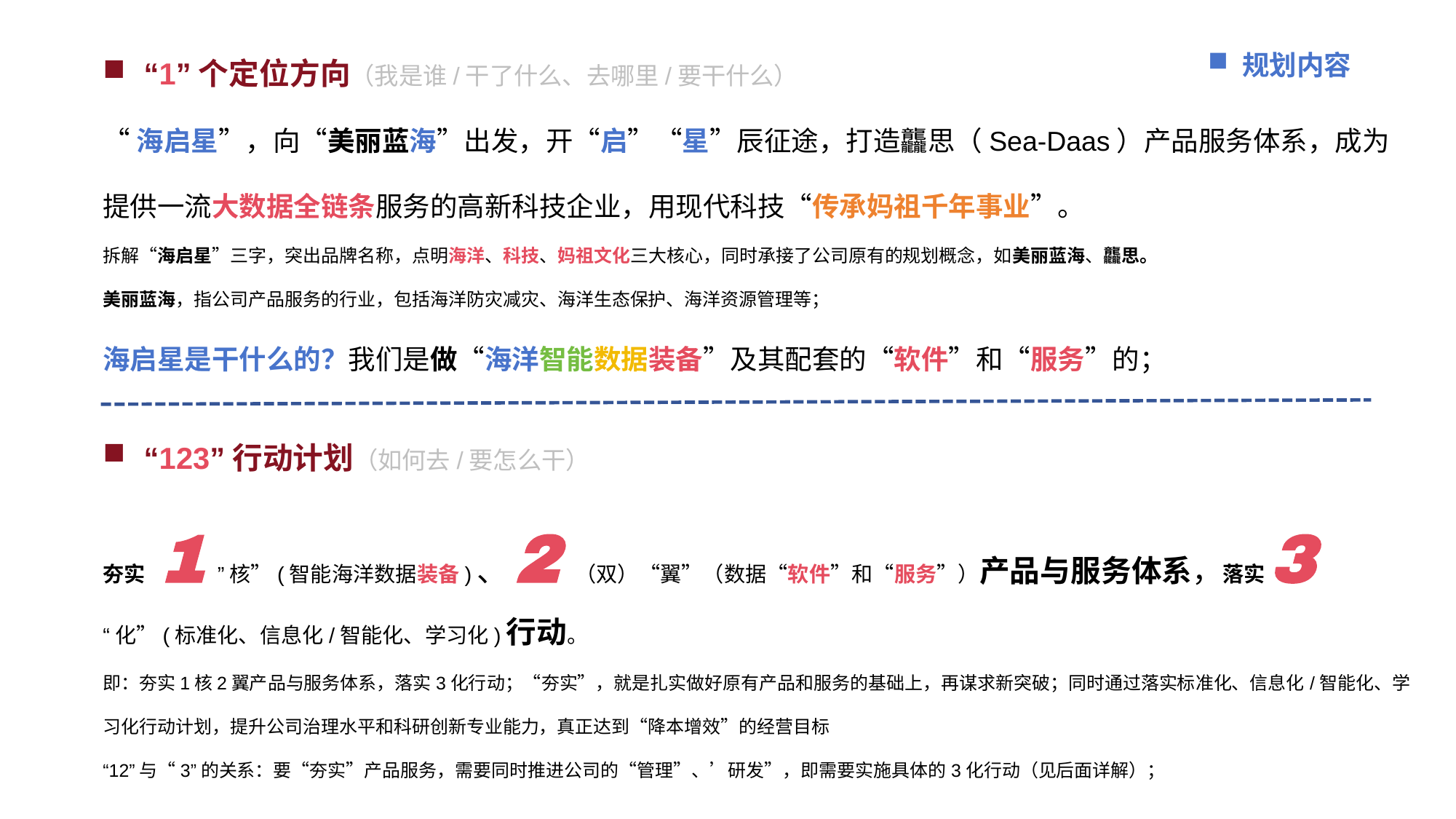

“1”个定位方向（我是谁/干了什么、去哪里/要干什么）
“海启星”，向“美丽蓝海”出发，开“启”“星”辰征途，打造龘思（Sea-Daas）产品服务体系，成为提供一流大数据全链条服务的高新科技企业，用现代科技“传承妈祖千年事业”。
拆解“海启星”三字，突出品牌名称，点明海洋、科技、妈祖文化三大核心，同时承接了公司原有的规划概念，如美丽蓝海、龘思。
美丽蓝海，指公司产品服务的行业，包括海洋防灾减灾、海洋生态保护、海洋资源管理等；
海启星是干什么的？我们是做“海洋智能数据装备”及其配套的“软件”和“服务”的；
“123”行动计划（如何去/要怎么干）
夯实 1 ”核”(智能海洋数据装备)、2（双）“翼”（数据“软件”和“服务”）产品与服务体系，落实3 “化”(标准化、信息化/智能化、学习化)行动。
即：夯实1核2翼产品与服务体系，落实3化行动；“夯实”，就是扎实做好原有产品和服务的基础上，再谋求新突破；同时通过落实标准化、信息化/智能化、学习化行动计划，提升公司治理水平和科研创新专业能力，真正达到“降本增效”的经营目标
“12”与“3”的关系：要“夯实”产品服务，需要同时推进公司的“管理”、’研发”，即需要实施具体的3化行动（见后面详解）；
规划内容